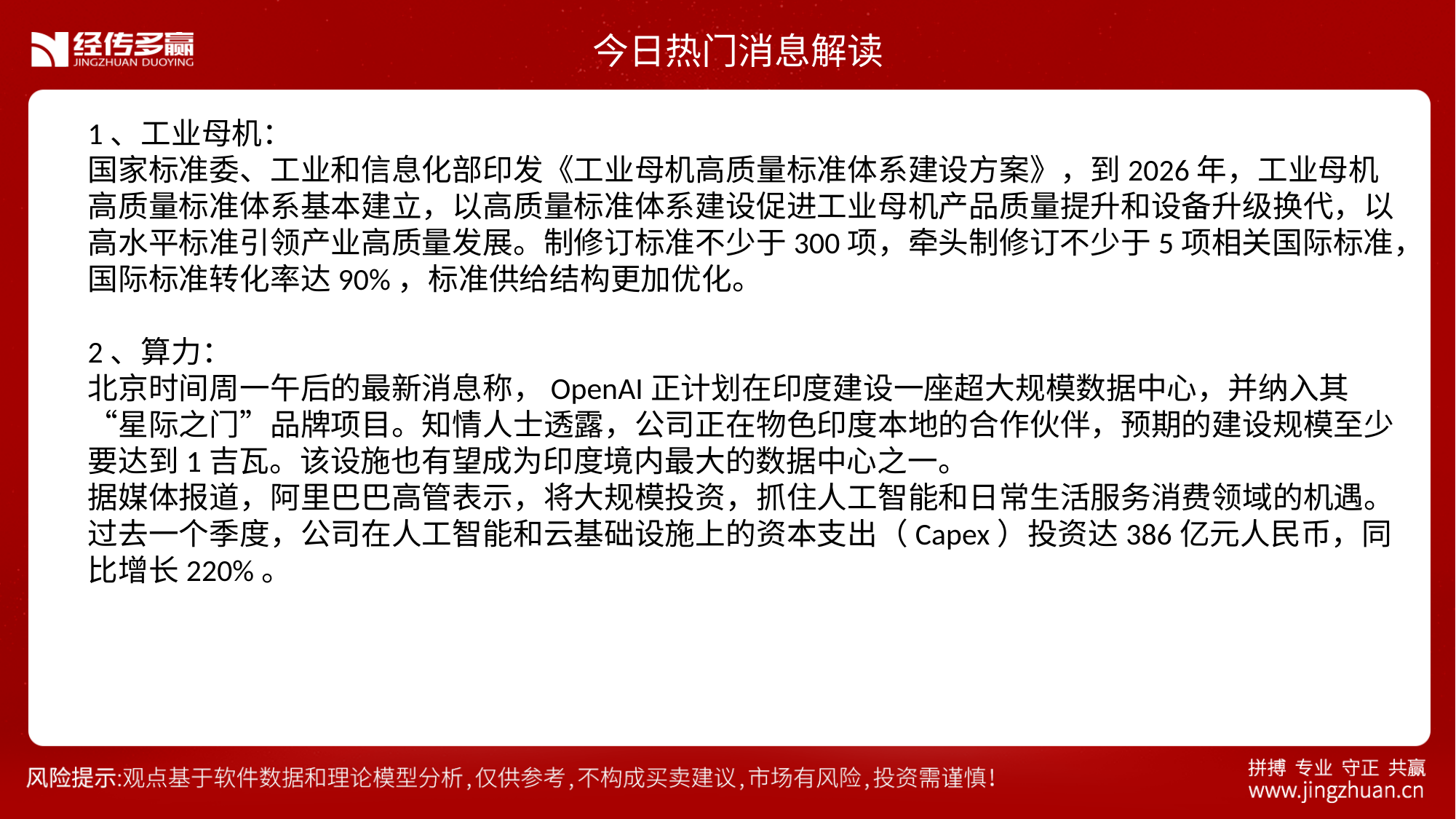

今日热门消息解读
1、工业母机：
国家标准委、工业和信息化部印发《工业母机高质量标准体系建设方案》，到2026年，工业母机高质量标准体系基本建立，以高质量标准体系建设促进工业母机产品质量提升和设备升级换代，以高水平标准引领产业高质量发展。制修订标准不少于300项，牵头制修订不少于5项相关国际标准，国际标准转化率达90%，标准供给结构更加优化。

2、算力：
北京时间周一午后的最新消息称，OpenAI正计划在印度建设一座超大规模数据中心，并纳入其“星际之门”品牌项目。知情人士透露，公司正在物色印度本地的合作伙伴，预期的建设规模至少要达到1吉瓦。该设施也有望成为印度境内最大的数据中心之一。
据媒体报道，阿里巴巴高管表示，将大规模投资，抓住人工智能和日常生活服务消费领域的机遇。过去一个季度，公司在人工智能和云基础设施上的资本支出（Capex）投资达386亿元人民币，同比增长220%。